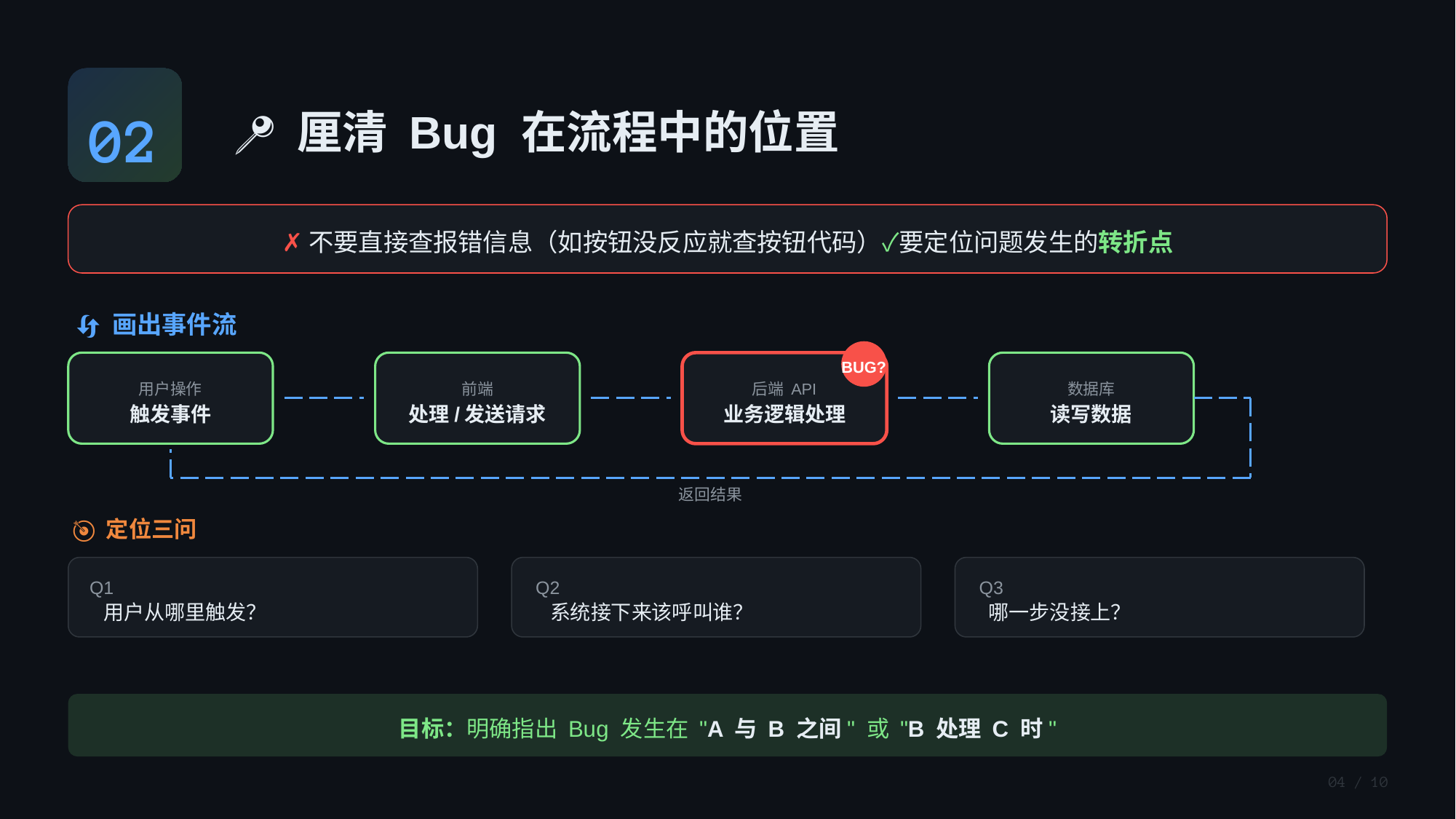

02
📍 厘清 Bug 在流程中的位置

✗不要直接查报错信息（如按钮没反应就查按钮代码）✓要定位问题发生的转折点
🔄 画出事件流

BUG?
用户操作
前端
后端 API
数据库

触发事件
处理/发送请求
业务逻辑处理
读写数据

返回结果
🎯 定位三问

Q1
用户从哪里触发？

Q2
系统接下来该呼叫谁？

Q3
哪一步没接上？

目标：明确指出 Bug 发生在 "A 与 B 之间" 或 "B 处理 C 时"
04 / 10